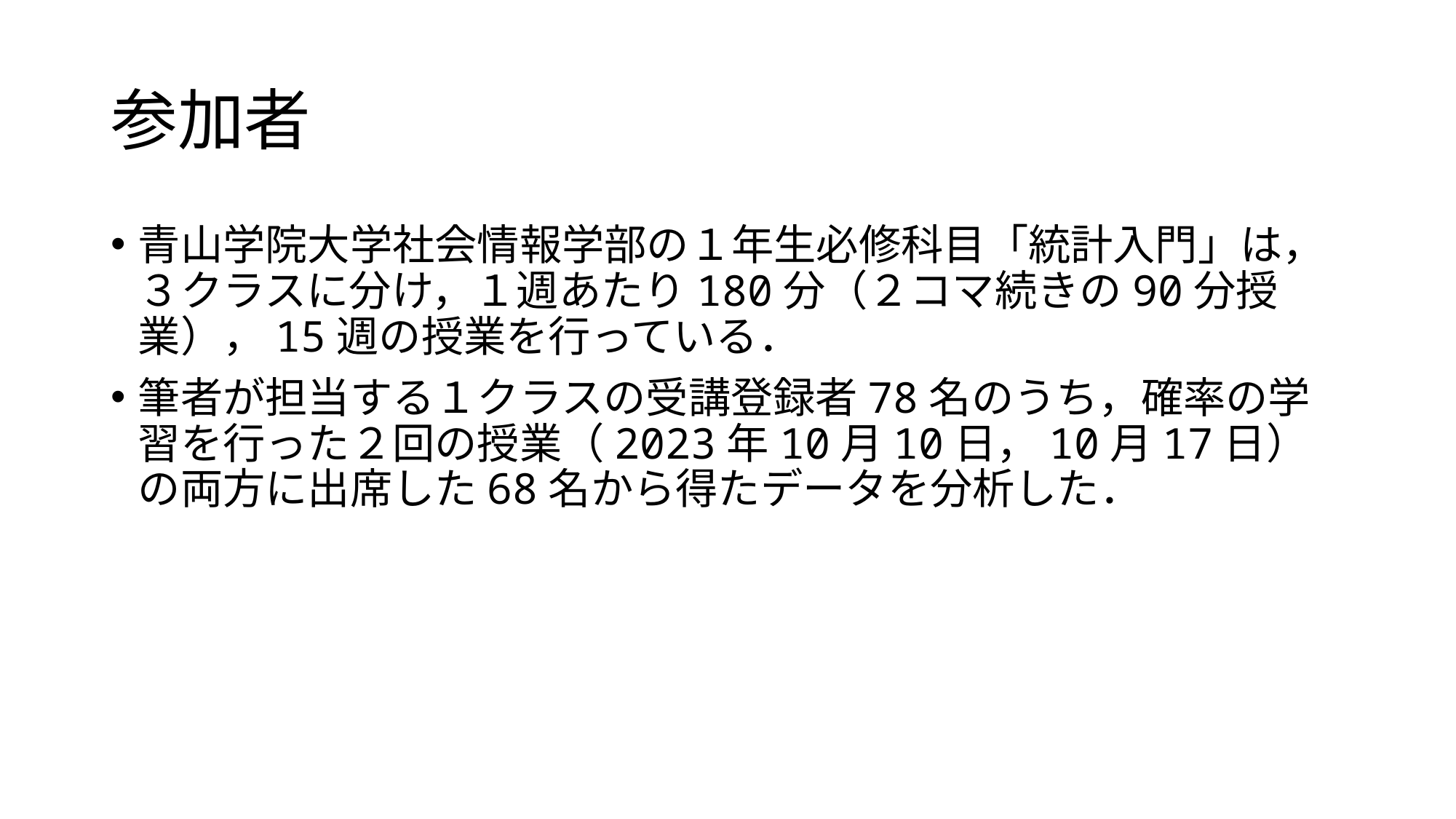

# 参加者
青山学院大学社会情報学部の１年生必修科目「統計入門」は，３クラスに分け，１週あたり180分（２コマ続きの90分授業），15週の授業を行っている．
筆者が担当する１クラスの受講登録者78名のうち，確率の学習を行った２回の授業（2023年10月10日，10月17日）の両方に出席した68名から得たデータを分析した．